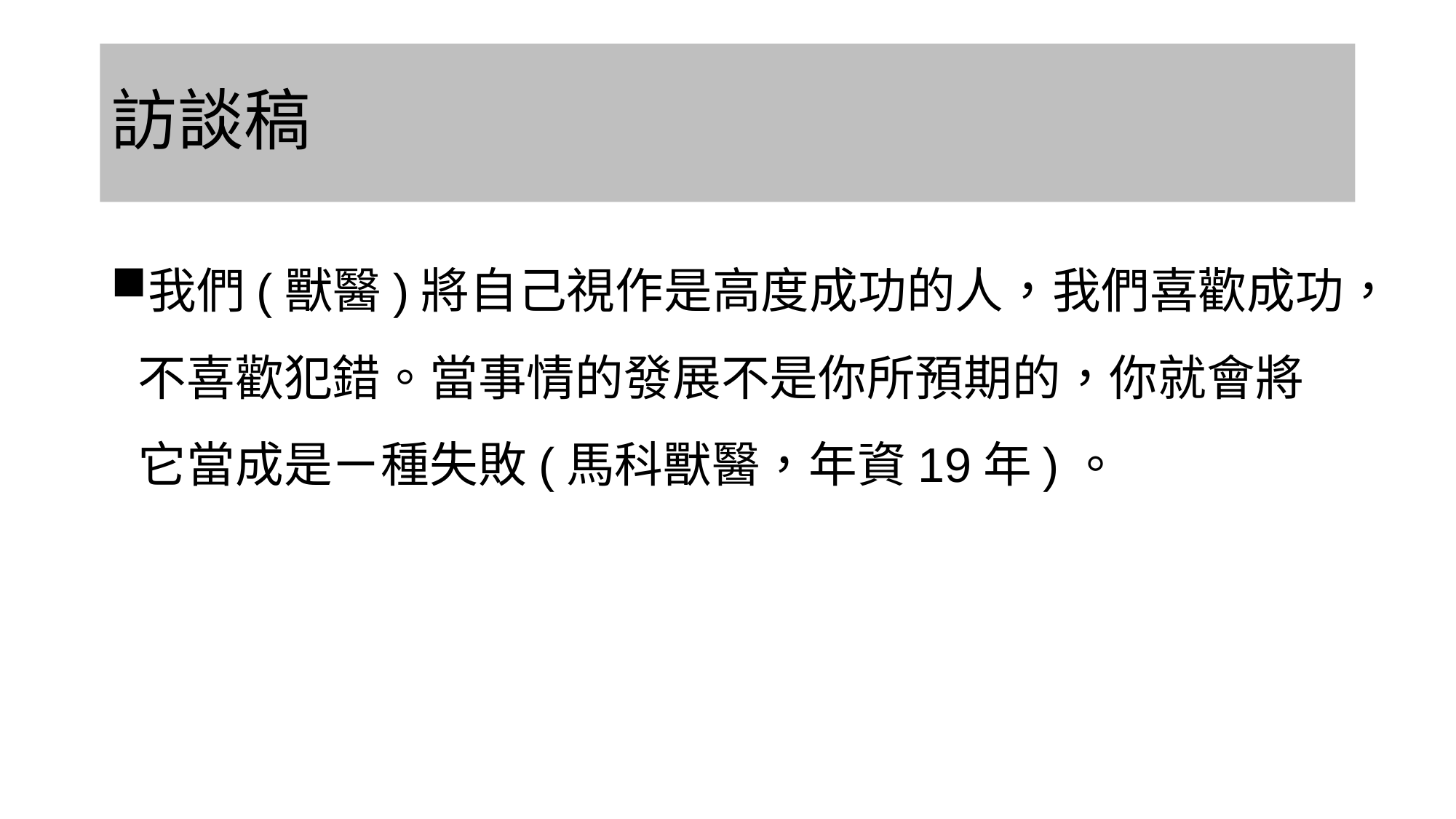

# 訪談稿
我們(獸醫)將自己視作是高度成功的人，我們喜歡成功，不喜歡犯錯。當事情的發展不是你所預期的，你就會將它當成是ㄧ種失敗(馬科獸醫，年資19年)。